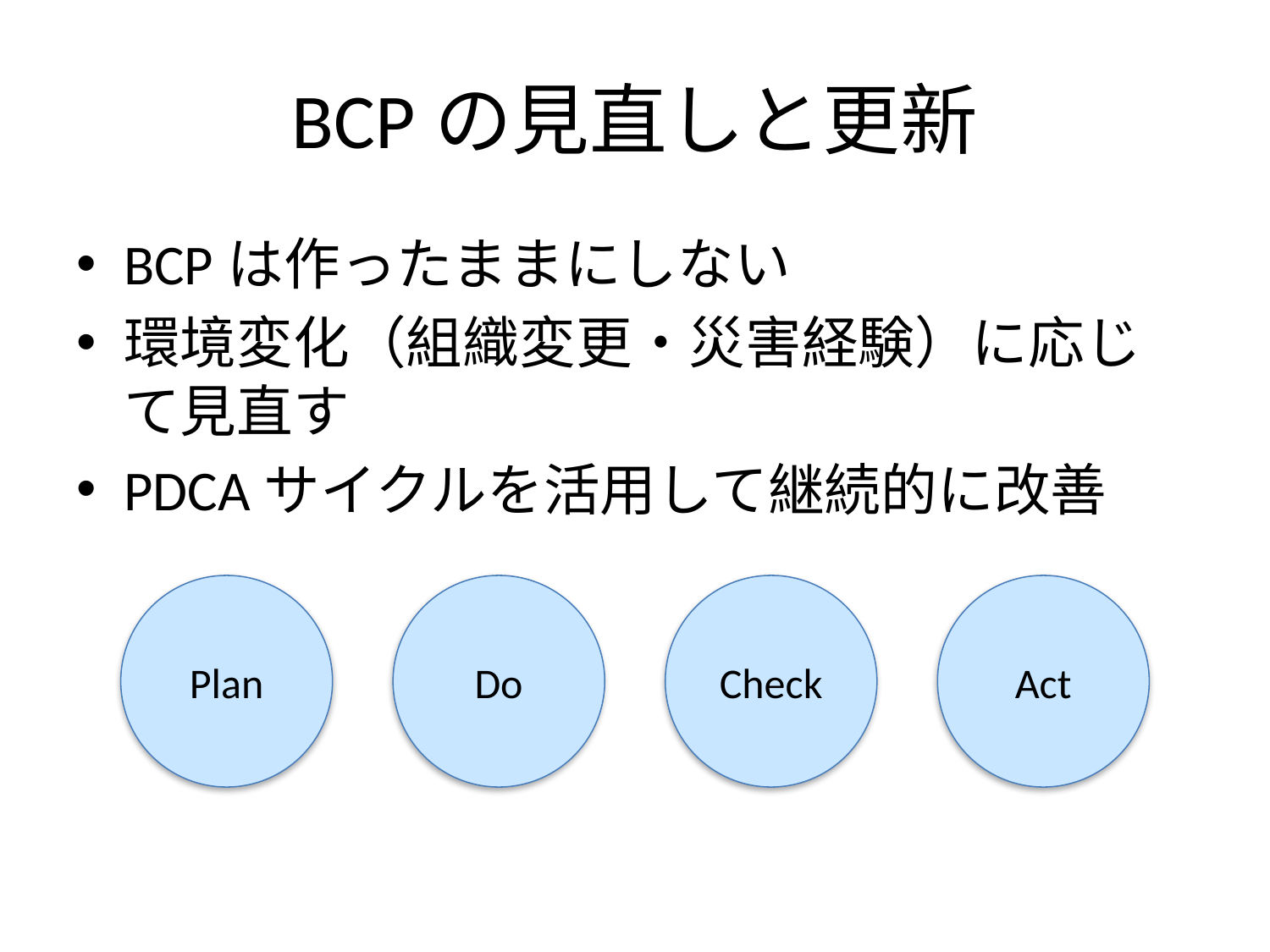

# BCPの見直しと更新
BCPは作ったままにしない
環境変化（組織変更・災害経験）に応じて見直す
PDCAサイクルを活用して継続的に改善
Plan
Do
Check
Act